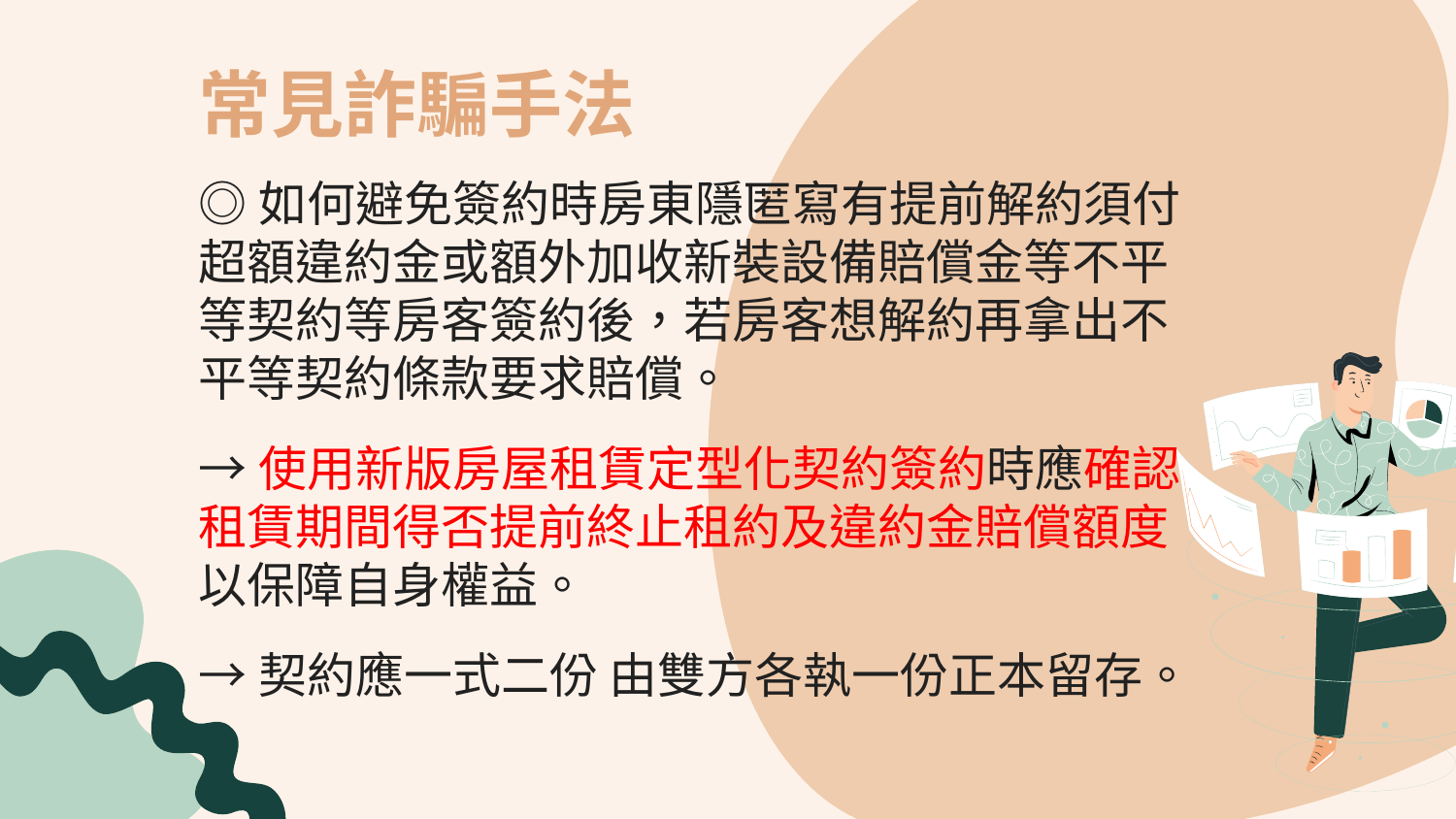

# 常見詐騙手法
◎如何避免簽約時房東隱匿寫有提前解約須付超額違約金或額外加收新裝設備賠償金等不平等契約等房客簽約後，若房客想解約再拿出不平等契約條款要求賠償。
→使用新版房屋租賃定型化契約簽約時應確認租賃期間得否提前終止租約及違約金賠償額度 以保障自身權益。
→契約應一式二份 由雙方各執一份正本留存。